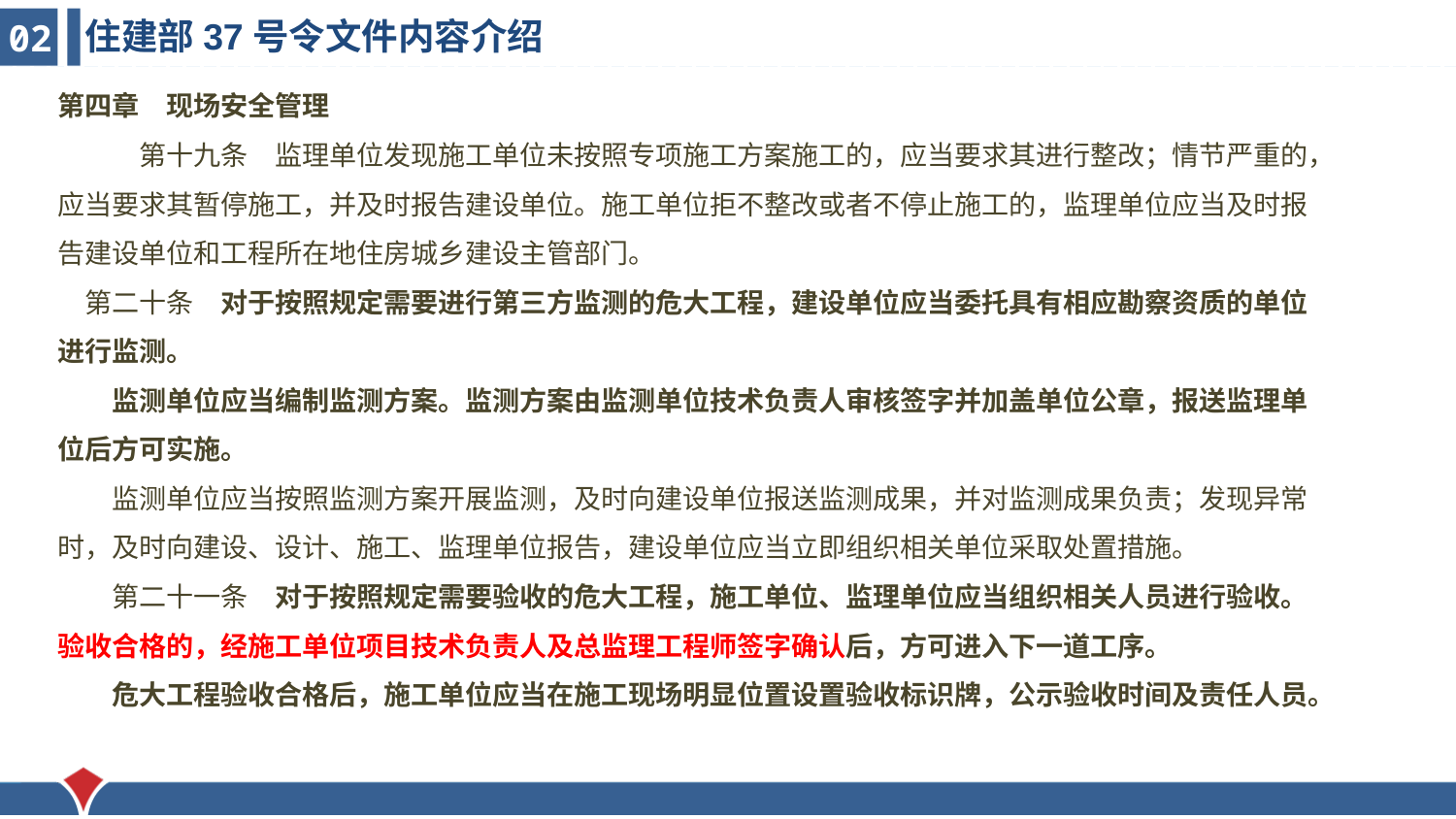

住建部37号令文件内容介绍
02
第四章　现场安全管理
　　　第十九条　监理单位发现施工单位未按照专项施工方案施工的，应当要求其进行整改；情节严重的，应当要求其暂停施工，并及时报告建设单位。施工单位拒不整改或者不停止施工的，监理单位应当及时报告建设单位和工程所在地住房城乡建设主管部门。
　第二十条　对于按照规定需要进行第三方监测的危大工程，建设单位应当委托具有相应勘察资质的单位进行监测。
　　监测单位应当编制监测方案。监测方案由监测单位技术负责人审核签字并加盖单位公章，报送监理单位后方可实施。
　　监测单位应当按照监测方案开展监测，及时向建设单位报送监测成果，并对监测成果负责；发现异常时，及时向建设、设计、施工、监理单位报告，建设单位应当立即组织相关单位采取处置措施。
　　第二十一条　对于按照规定需要验收的危大工程，施工单位、监理单位应当组织相关人员进行验收。验收合格的，经施工单位项目技术负责人及总监理工程师签字确认后，方可进入下一道工序。
　　危大工程验收合格后，施工单位应当在施工现场明显位置设置验收标识牌，公示验收时间及责任人员。